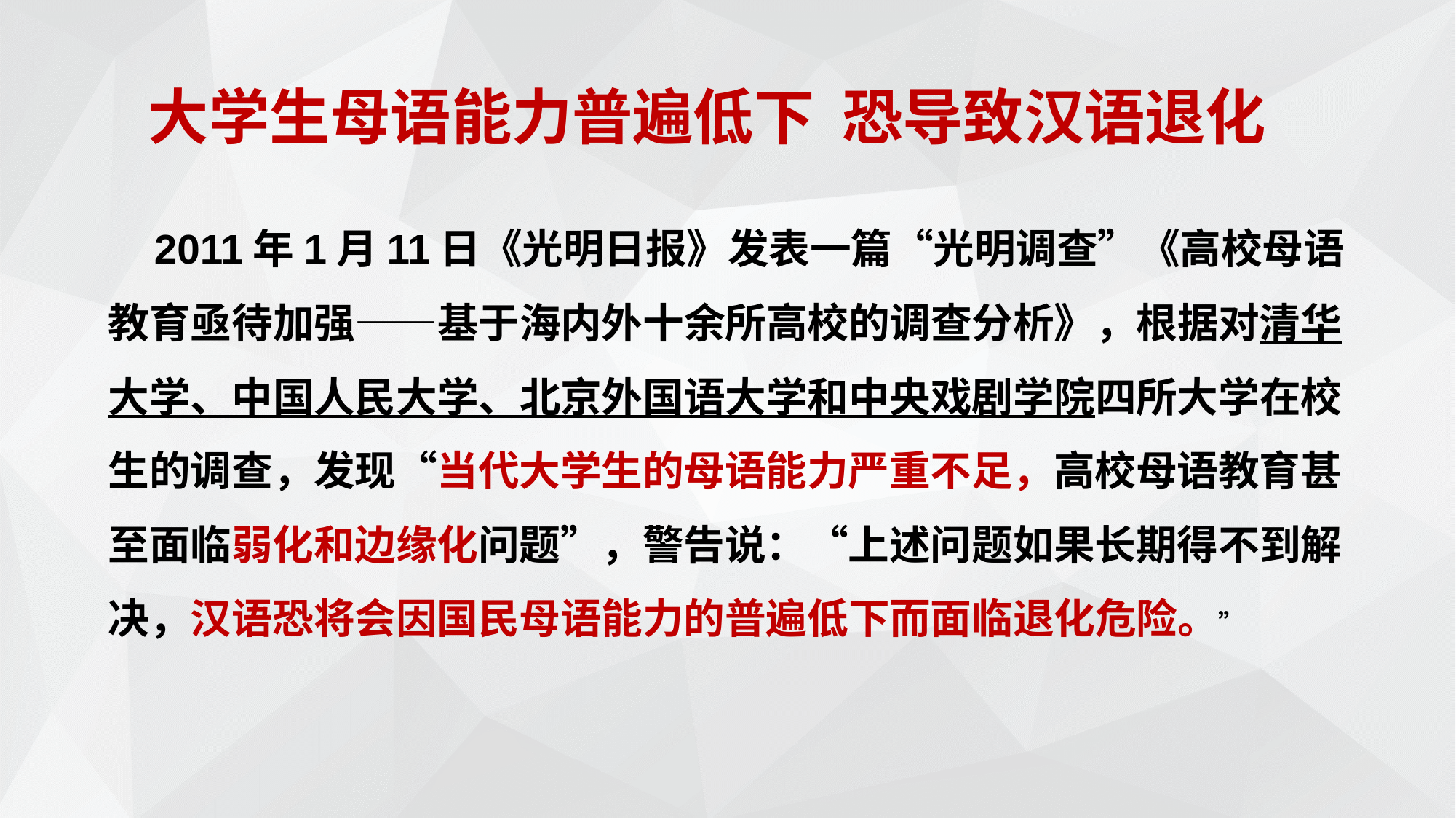

# 大学生母语能力普遍低下  恐导致汉语退化
    2011年1月11日《光明日报》发表一篇“光明调查”《高校母语教育亟待加强——基于海内外十余所高校的调查分析》，根据对清华大学、中国人民大学、北京外国语大学和中央戏剧学院四所大学在校生的调查，发现“当代大学生的母语能力严重不足，高校母语教育甚至面临弱化和边缘化问题”，警告说：“上述问题如果长期得不到解决，汉语恐将会因国民母语能力的普遍低下而面临退化危险。”